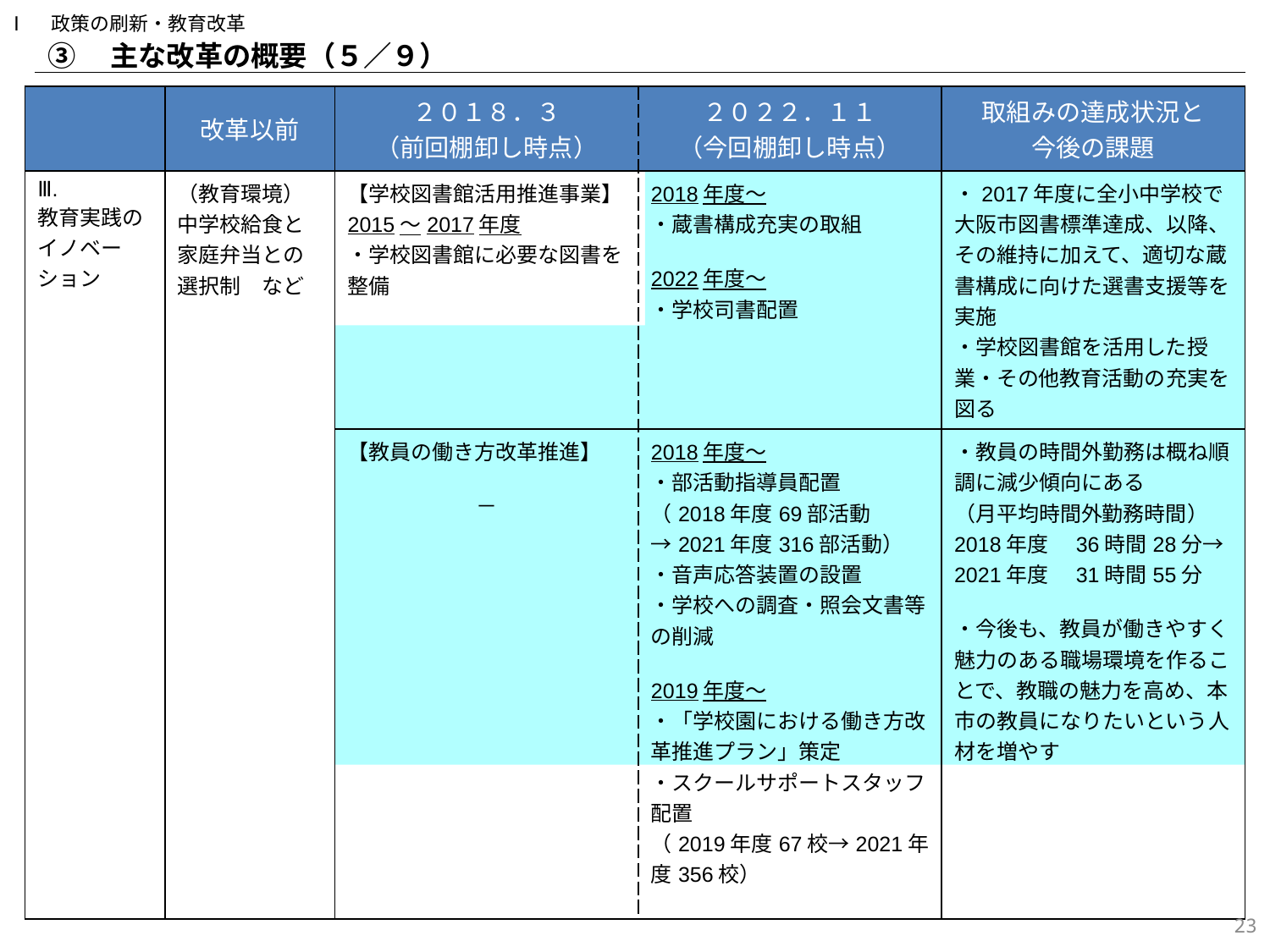

Ⅰ　政策の刷新・教育改革
③　主な改革の概要（５／９）
|  | 改革以前 | ２０１８．３ （前回棚卸し時点） | ２０２２．１１ （今回棚卸し時点） | 取組みの達成状況と 今後の課題 |
| --- | --- | --- | --- | --- |
| Ⅲ. 教育実践のイノベーション | （教育環境） 中学校給食と家庭弁当との選択制　など | 【学校図書館活用推進事業】 2015～2017年度 ・学校図書館に必要な図書を整備 | 2018年度～ ・蔵書構成充実の取組 2022年度～ ・学校司書配置 | ・2017年度に全小中学校で大阪市図書標準達成、以降、その維持に加えて、適切な蔵書構成に向けた選書支援等を実施 ・学校図書館を活用した授業・その他教育活動の充実を図る |
|  |  | 【教員の働き方改革推進】 － | 2018年度～ ・部活動指導員配置 （2018年度69部活動→2021年度316部活動） ・音声応答装置の設置 ・学校への調査・照会文書等の削減 2019年度～ ・「学校園における働き方改革推進プラン」策定 ・スクールサポートスタッフ配置 （2019年度67校→2021年度356校） | ・教員の時間外勤務は概ね順調に減少傾向にある （月平均時間外勤務時間） 2018年度　36時間28分→2021年度　31時間55分 ・今後も、教員が働きやすく魅力のある職場環境を作ることで、教職の魅力を高め、本市の教員になりたいという人材を増やす |

23